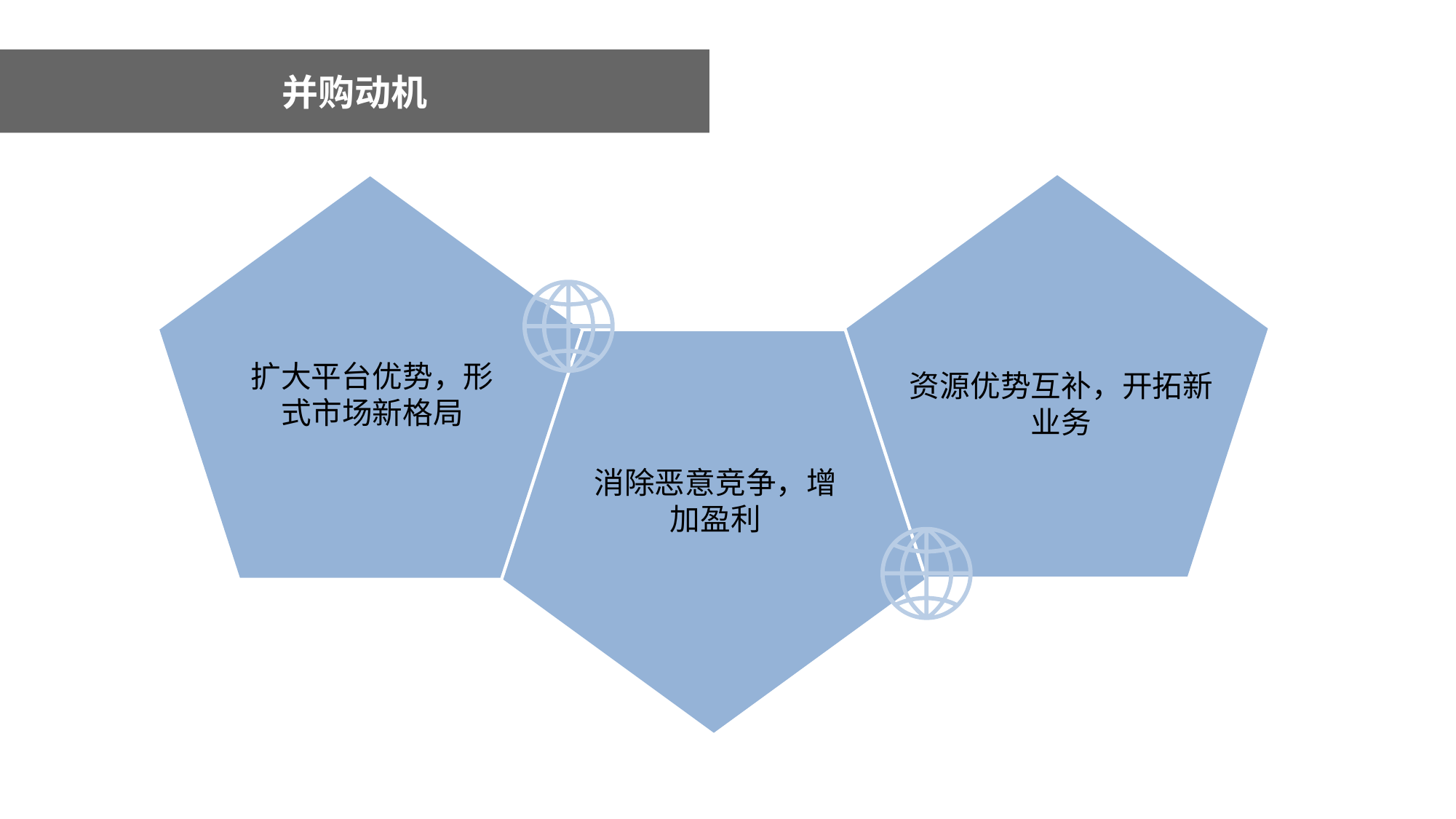

并购动机
介绍&定位

资源优势互补，开拓新业务

介绍&定位

扩大平台优势，形式市场新格局

消除恶意竞争，增加盈利